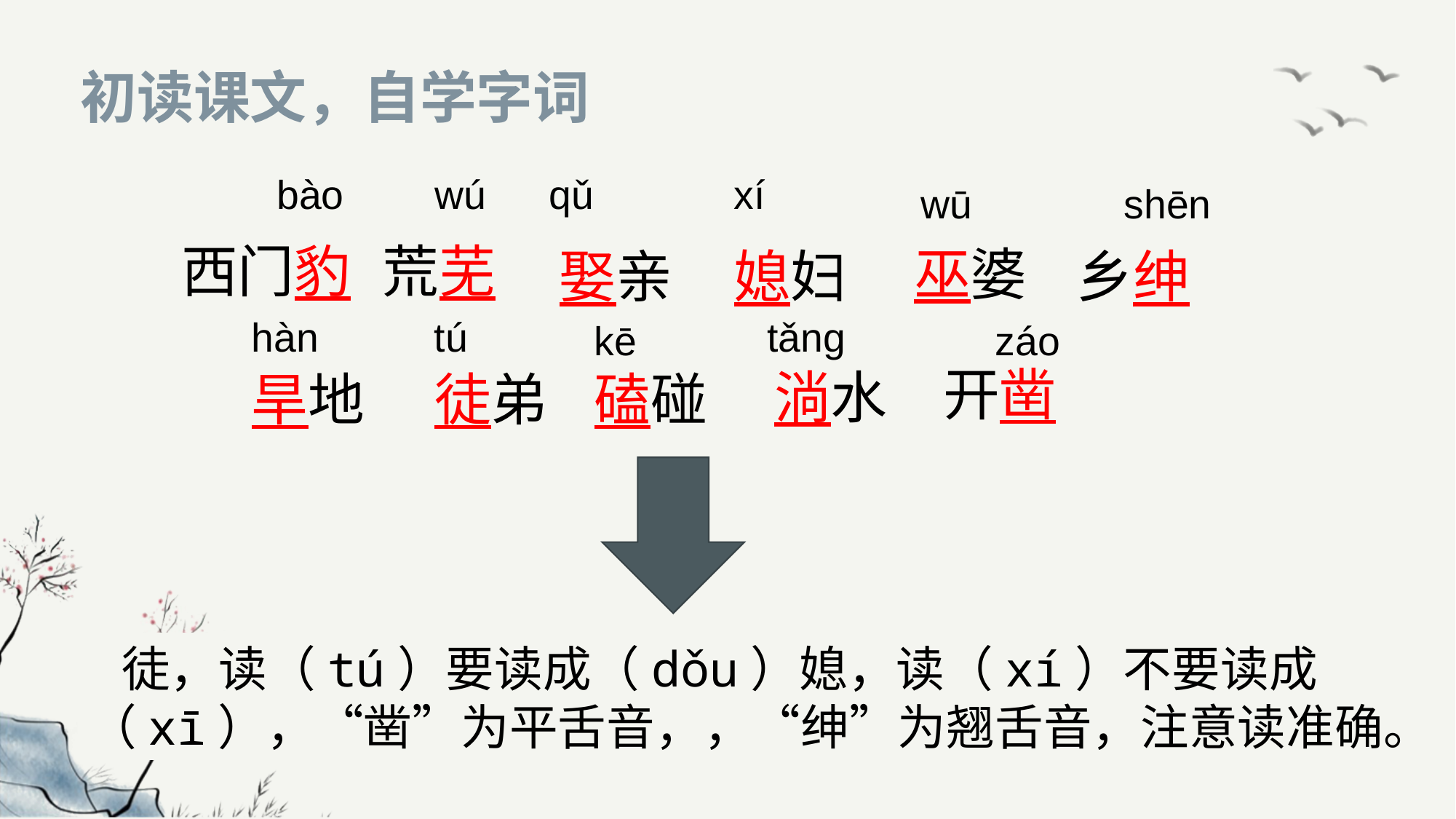

初读课文，自学字词
xí
bào
wú
qǔ
wū
shēn
西门豹
荒芜
巫婆
娶亲
媳妇
乡绅
hàn
tú
tǎnɡ
kē
záo
开凿
淌水
旱地
徒弟
磕碰

  徒，读（tú）要读成（dǒu）媳，读（xí）不要读成（xī），“凿”为平舌音，，“绅”为翘舌音，注意读准确。